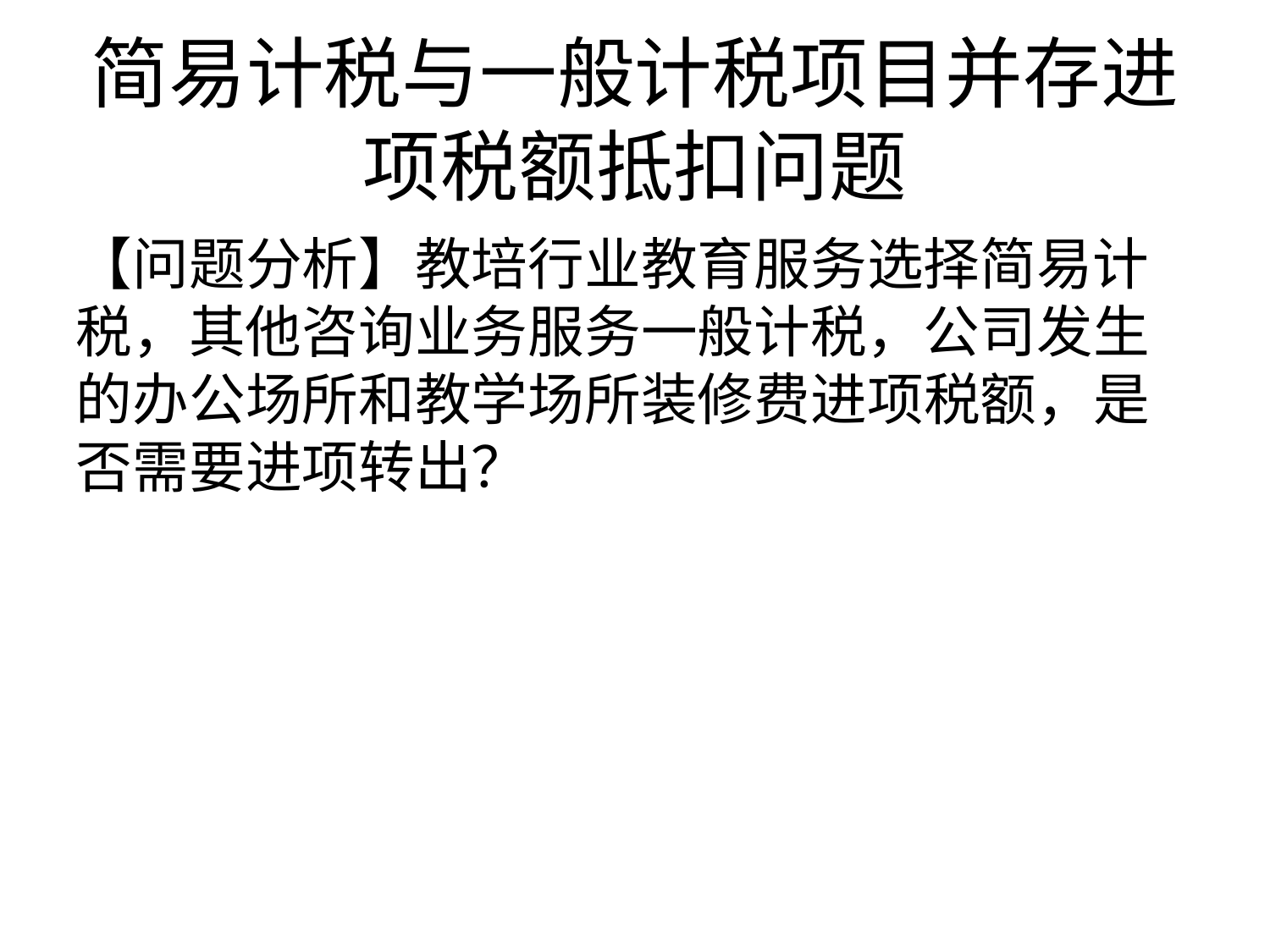

# 简易计税与一般计税项目并存进项税额抵扣问题
【问题分析】教培行业教育服务选择简易计税，其他咨询业务服务一般计税，公司发生的办公场所和教学场所装修费进项税额，是否需要进项转出？